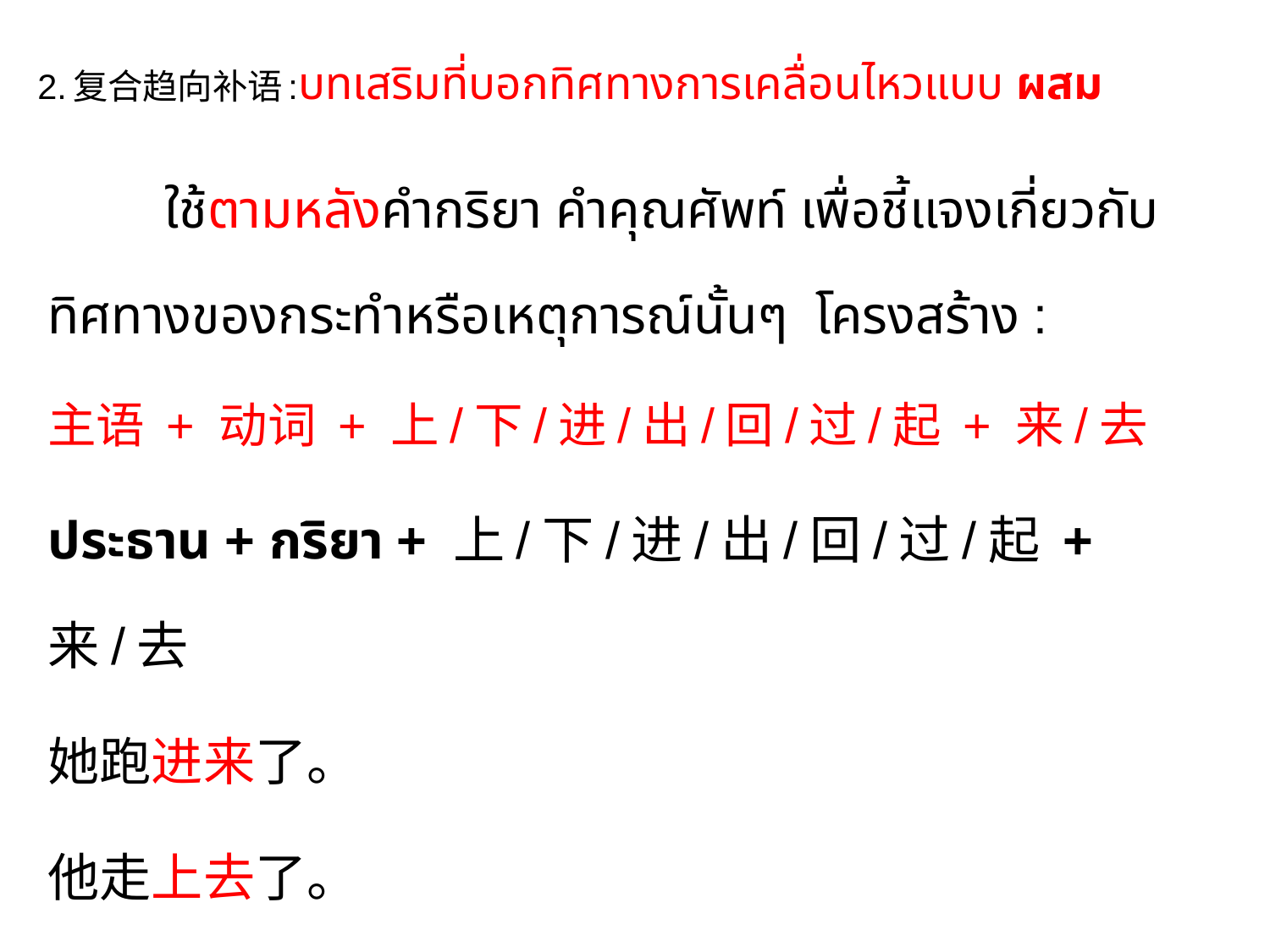

# 2.复合趋向补语:บทเสริมที่บอกทิศทางการเคลื่อนไหวแบบ ผสม
	ใช้ตามหลังคำกริยา คำคุณศัพท์ เพื่อชี้แจงเกี่ยวกับทิศทางของกระทำหรือเหตุการณ์นั้นๆ  โครงสร้าง :
主语 + 动词 + 上/下/进/出/回/过/起 + 来/去
ประธาน + กริยา + 上/下/进/出/回/过/起 + 来/去
她跑进来了。
他走上去了。